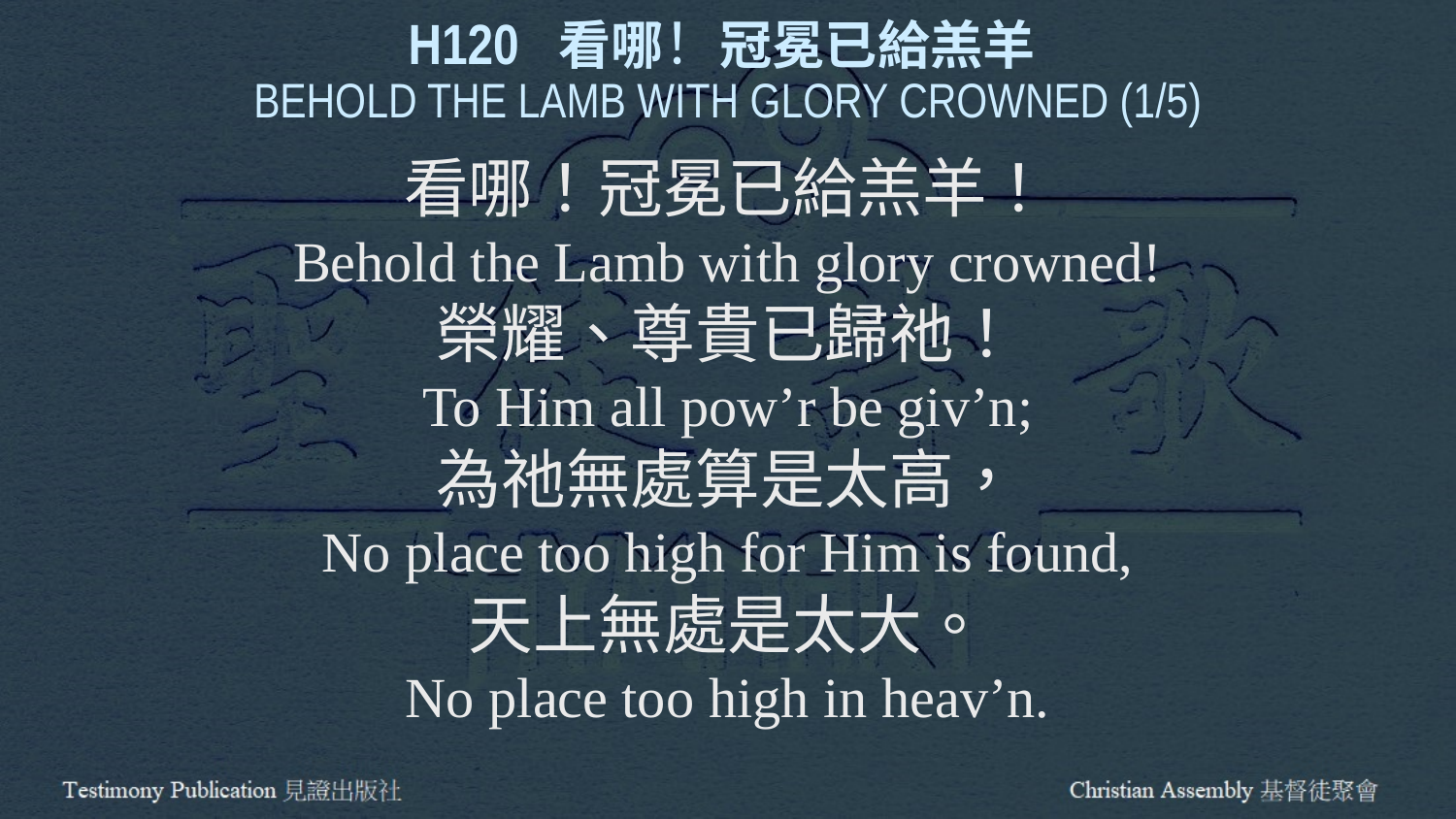

H120  看哪！冠冕已給羔羊
BEHOLD THE LAMB WITH GLORY CROWNED (1/5)
看哪！冠冕已給羔羊！
Behold the Lamb with glory crowned!
榮耀、尊貴已歸祂！
To Him all pow’r be giv’n;
為祂無處算是太高，
No place too high for Him is found,
天上無處是太大。
No place too high in heav’n.